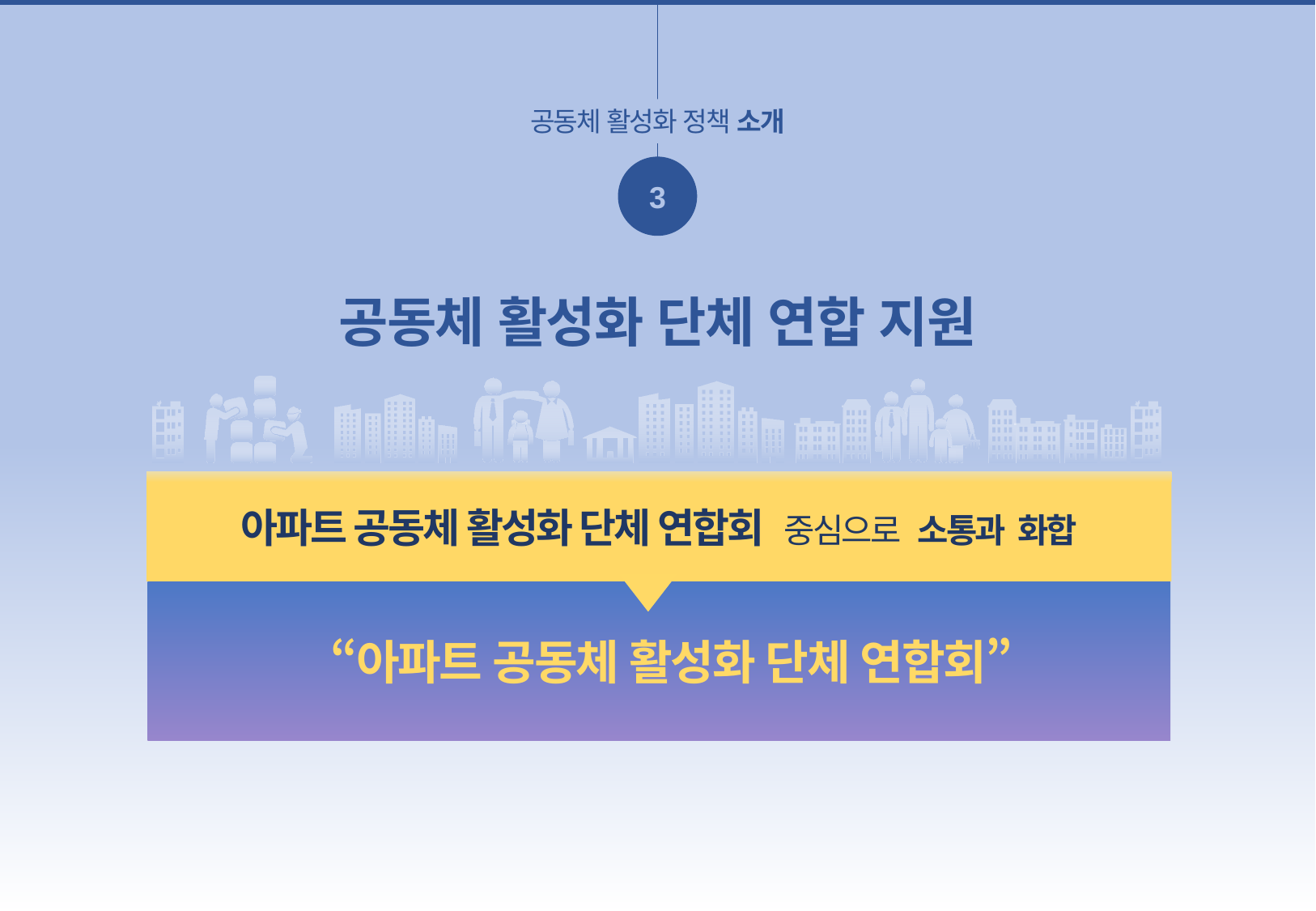

공동체 활성화 정책 소개
3
공동체 활성화 단체 연합 지원

아파트 공동체 활성화 단체 연합회  중심으로  소통과  화합

성동구  “아파트 공동체 활성화 단체 연합회” 지원
21